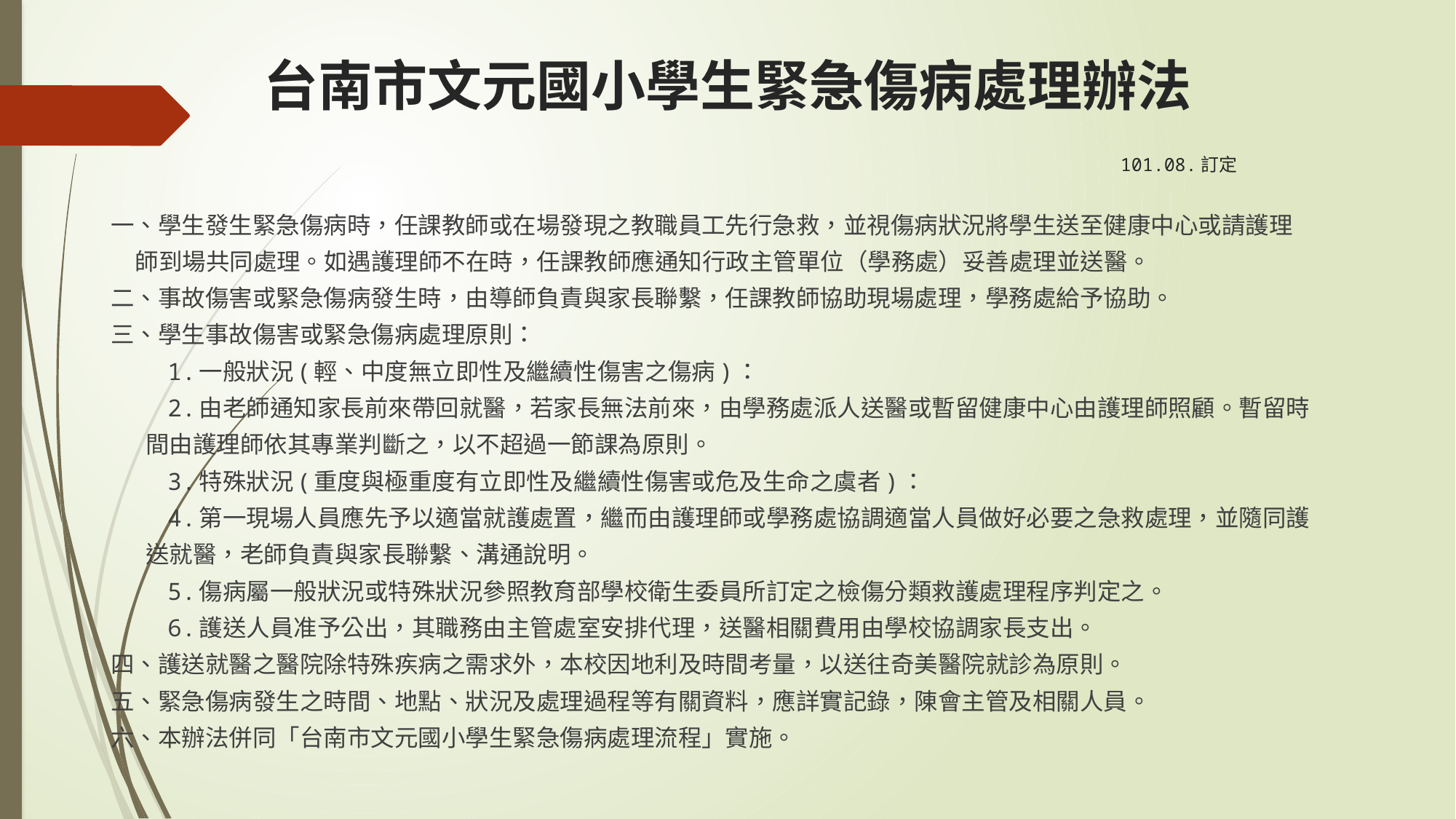

# 台南市文元國小學生緊急傷病處理辦法 101.08.訂定

一、學生發生緊急傷病時，任課教師或在場發現之教職員工先行急救，並視傷病狀況將學生送至健康中心或請護理
    師到場共同處理。如遇護理師不在時，任課教師應通知行政主管單位（學務處）妥善處理並送醫。
二、事故傷害或緊急傷病發生時，由導師負責與家長聯繫，任課教師協助現場處理，學務處給予協助。
三、學生事故傷害或緊急傷病處理原則：
    1.一般狀況(輕、中度無立即性及繼續性傷害之傷病)：
    2.由老師通知家長前來帶回就醫，若家長無法前來，由學務處派人送醫或暫留健康中心由護理師照顧。暫留時
      間由護理師依其專業判斷之，以不超過一節課為原則。
    3.特殊狀況(重度與極重度有立即性及繼續性傷害或危及生命之虞者)：
    4.第一現場人員應先予以適當就護處置，繼而由護理師或學務處協調適當人員做好必要之急救處理，並隨同護
      送就醫，老師負責與家長聯繫、溝通說明。
    5.傷病屬一般狀況或特殊狀況參照教育部學校衛生委員所訂定之檢傷分類救護處理程序判定之。
    6.護送人員准予公出，其職務由主管處室安排代理，送醫相關費用由學校協調家長支出。
四、護送就醫之醫院除特殊疾病之需求外，本校因地利及時間考量，以送往奇美醫院就診為原則。
五、緊急傷病發生之時間、地點、狀況及處理過程等有關資料，應詳實記錄，陳會主管及相關人員。
六、本辦法併同「台南市文元國小學生緊急傷病處理流程」實施。